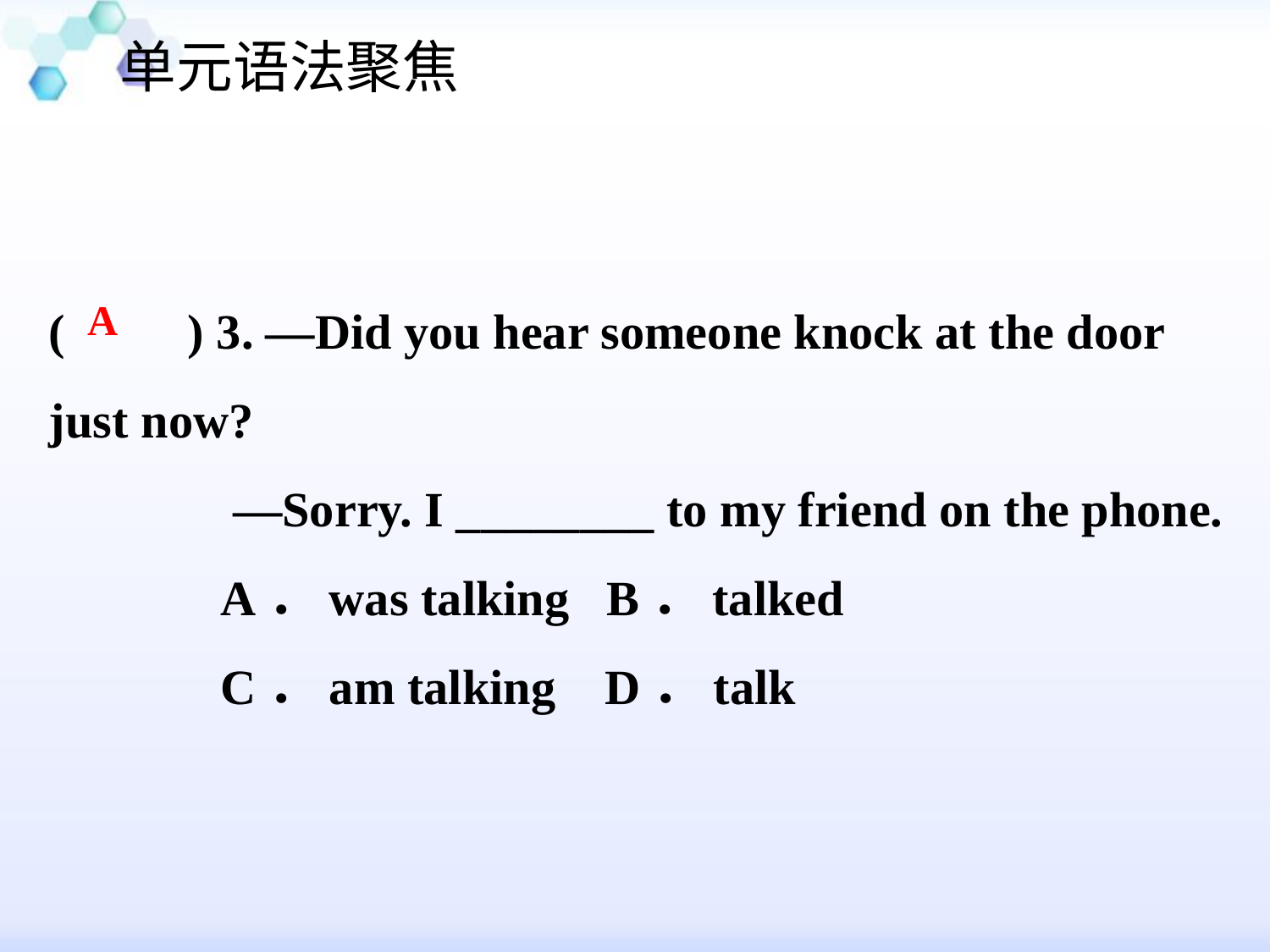

单元语法聚焦
#
(　　) 3. —Did you hear someone knock at the door just now?
               —Sorry. I ________ to my friend on the phone.
              A．was talking   B．talked
              C．am talking    D．talk
A